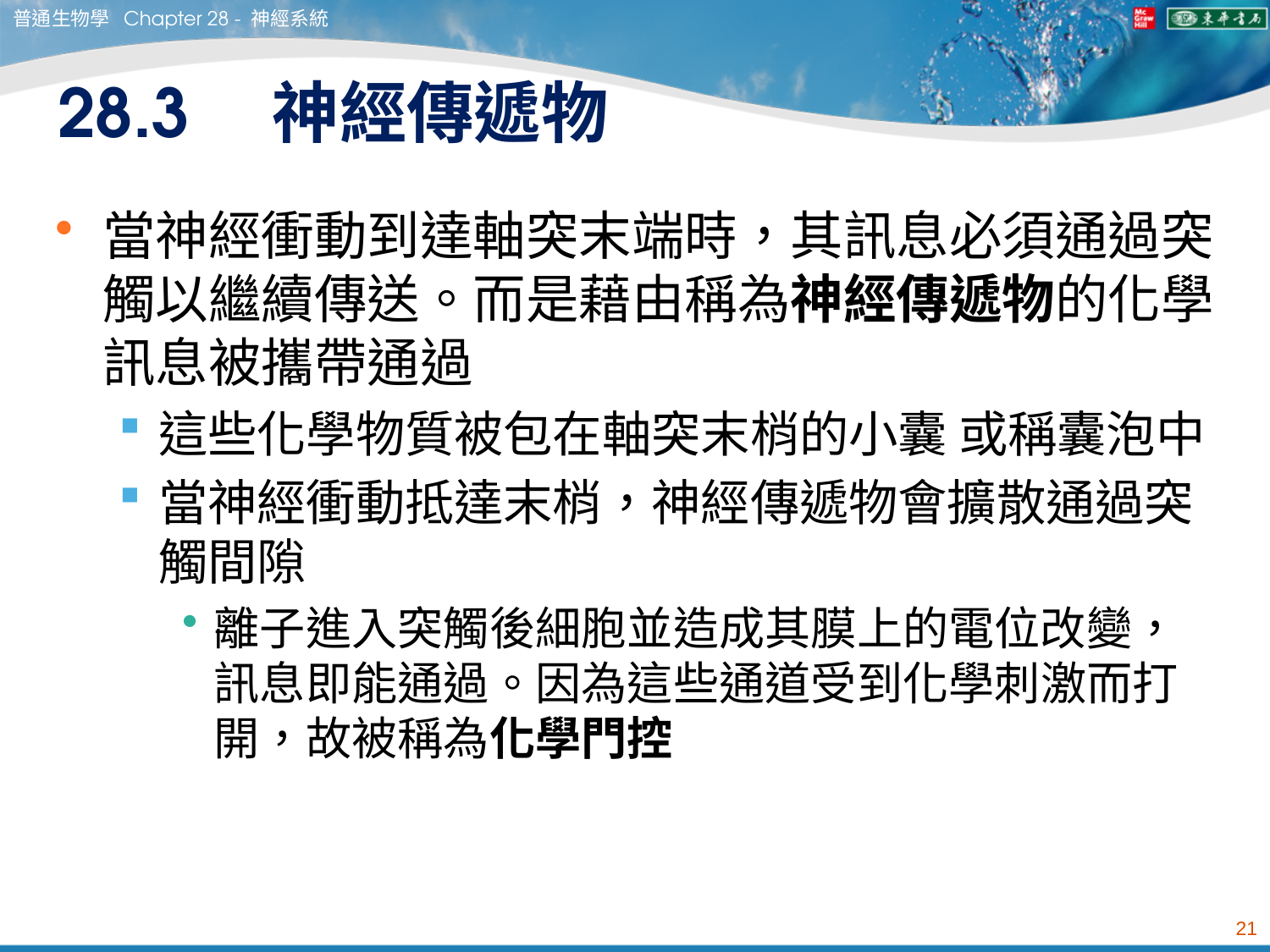

普通生物學  Chapter 28 - 神經系統
# 28.3　神經傳遞物
當神經衝動到達軸突末端時，其訊息必須通過突觸以繼續傳送。而是藉由稱為神經傳遞物的化學訊息被攜帶通過
這些化學物質被包在軸突末梢的小囊 或稱囊泡中
當神經衝動抵達末梢，神經傳遞物會擴散通過突觸間隙
離子進入突觸後細胞並造成其膜上的電位改變，訊息即能通過。因為這些通道受到化學刺激而打開，故被稱為化學門控
21